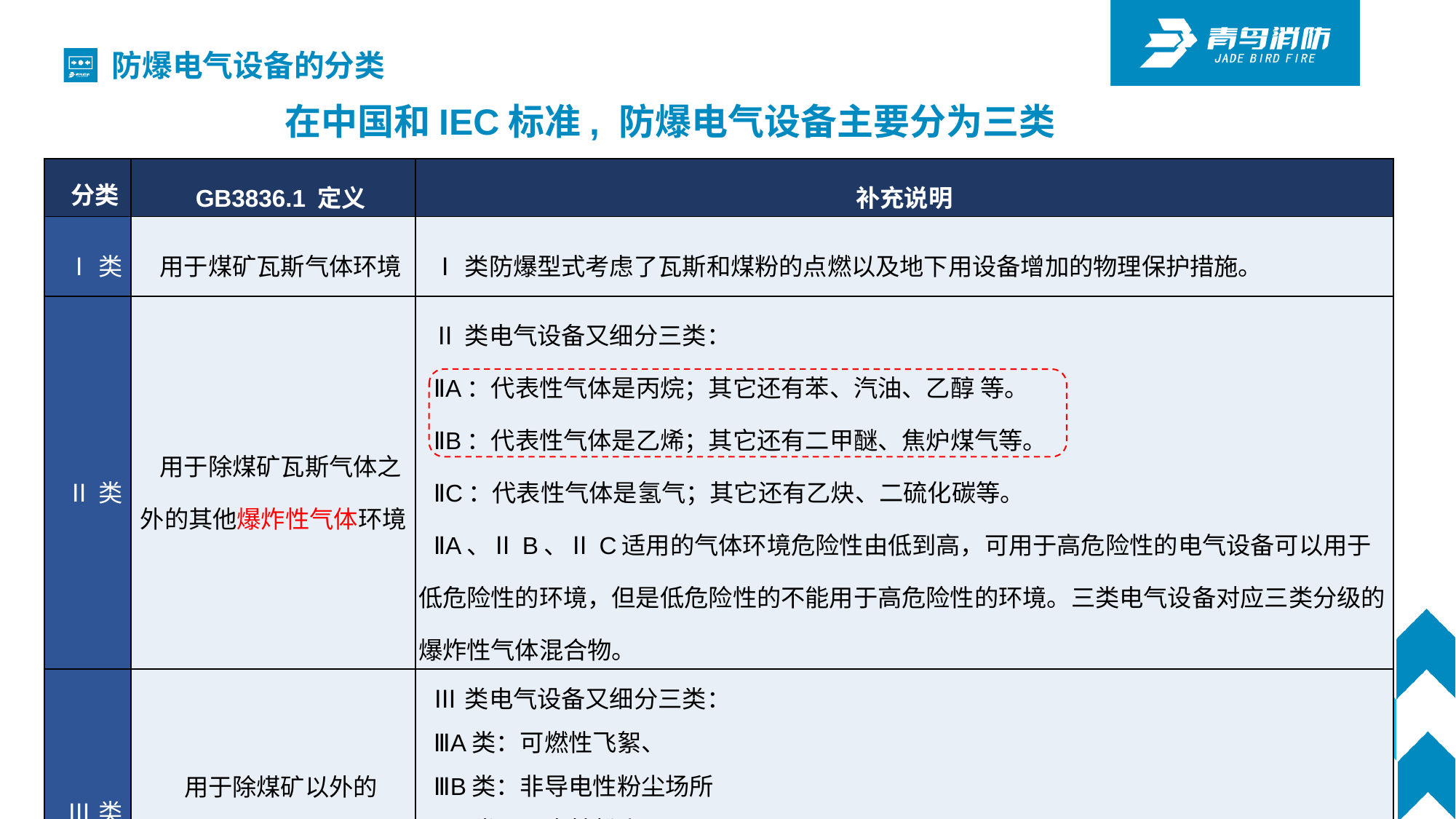

防爆电气设备的分类
在中国和IEC标准, 防爆电气设备主要分为三类
| 分类 | GB3836.1 定义 | 补充说明 |
| --- | --- | --- |
| Ⅰ类 | 用于煤矿瓦斯气体环境 | Ⅰ类防爆型式考虑了瓦斯和煤粉的点燃以及地下用设备增加的物理保护措施。 |
| Ⅱ类 | 用于除煤矿瓦斯气体之外的其他爆炸性气体环境 | Ⅱ类电气设备又细分三类： ⅡA：代表性气体是丙烷；其它还有苯、汽油、乙醇 等。 ⅡB：代表性气体是乙烯；其它还有二甲醚、焦炉煤气等。 ⅡC：代表性气体是氢气；其它还有乙炔、二硫化碳等。 ⅡA、ⅡB、ⅡC适用的气体环境危险性由低到高，可用于高危险性的电气设备可以用于低危险性的环境，但是低危险性的不能用于高危险性的环境。三类电气设备对应三类分级的爆炸性气体混合物。 |
| Ⅲ类 | 用于除煤矿以外的 爆炸性粉尘环境 | Ⅲ类电气设备又细分三类： ⅢA类：可燃性飞絮、 ⅢB类：非导电性粉尘场所 ⅢC类：导电性粉尘 ⅢA、ⅢB、ⅢC适用的爆炸性粉尘环境危险性由低到高。可用于高危险性的电气设备可以用于低危险性的环境，但是低危险性的不能用于高危险性的环境。 |